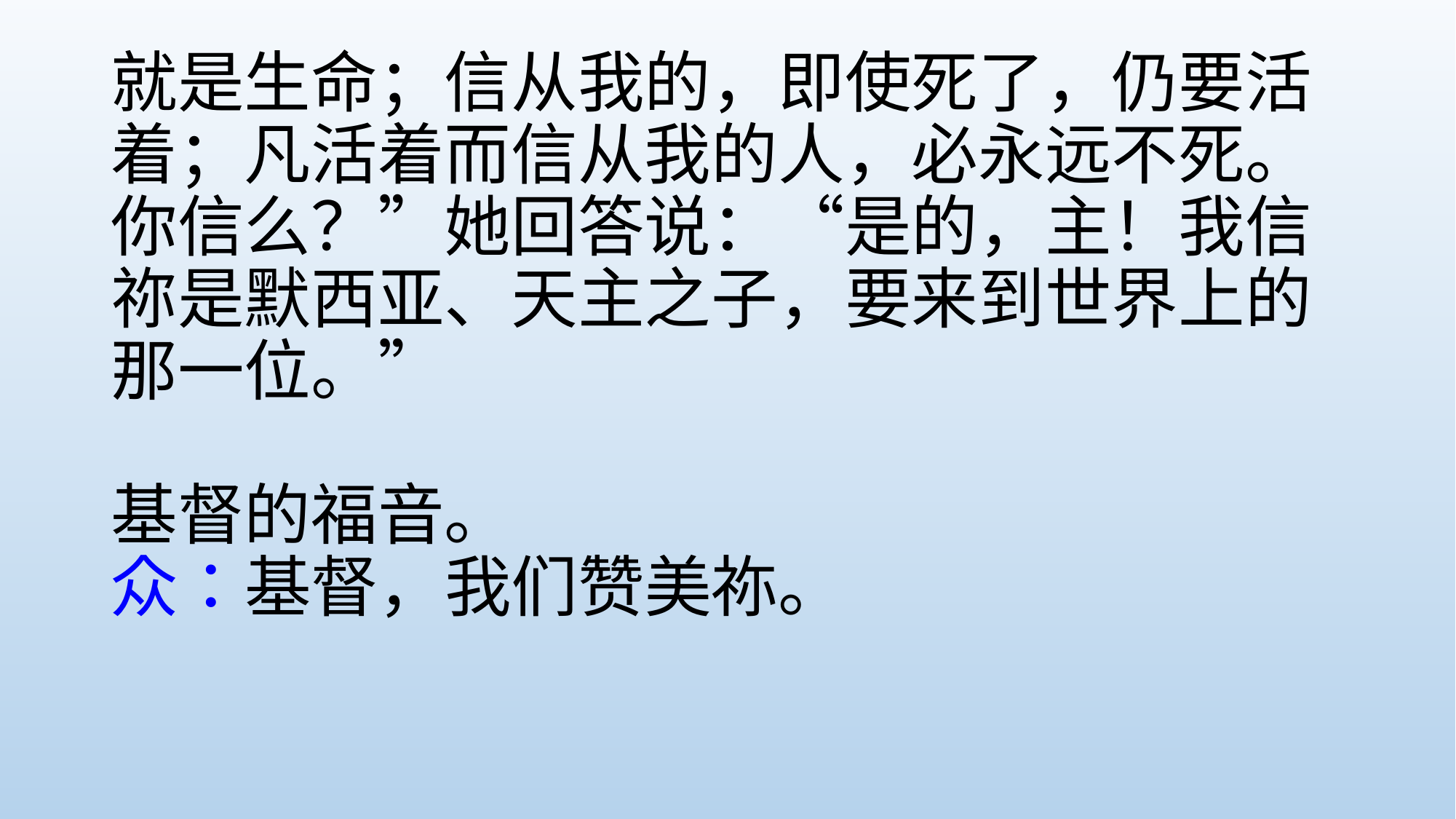

# 就是生命；信从我的，即使死了，仍要活着；凡活着而信从我的人，必永远不死。你信么？”她回答说：“是的，主！我信祢是默西亚、天主之子，要来到世界上的那一位。” 基督的福音。 众：基督，我们赞美祢。